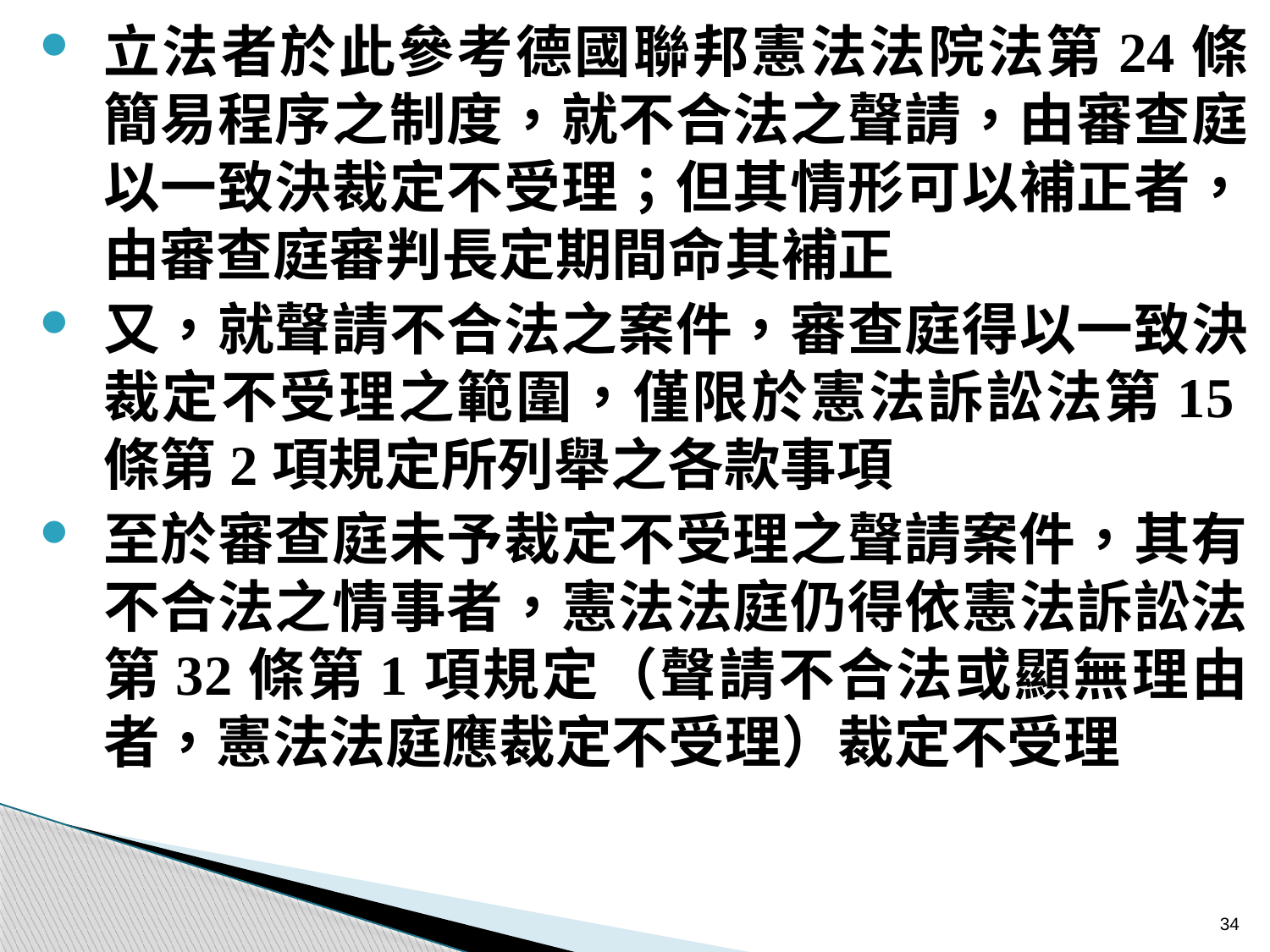

立法者於此參考德國聯邦憲法法院法第24條簡易程序之制度，就不合法之聲請，由審查庭以一致決裁定不受理；但其情形可以補正者，由審查庭審判長定期間命其補正
又，就聲請不合法之案件，審查庭得以一致決裁定不受理之範圍，僅限於憲法訴訟法第15條第2項規定所列舉之各款事項
至於審查庭未予裁定不受理之聲請案件，其有不合法之情事者，憲法法庭仍得依憲法訴訟法第32條第1項規定（聲請不合法或顯無理由者，憲法法庭應裁定不受理）裁定不受理

34